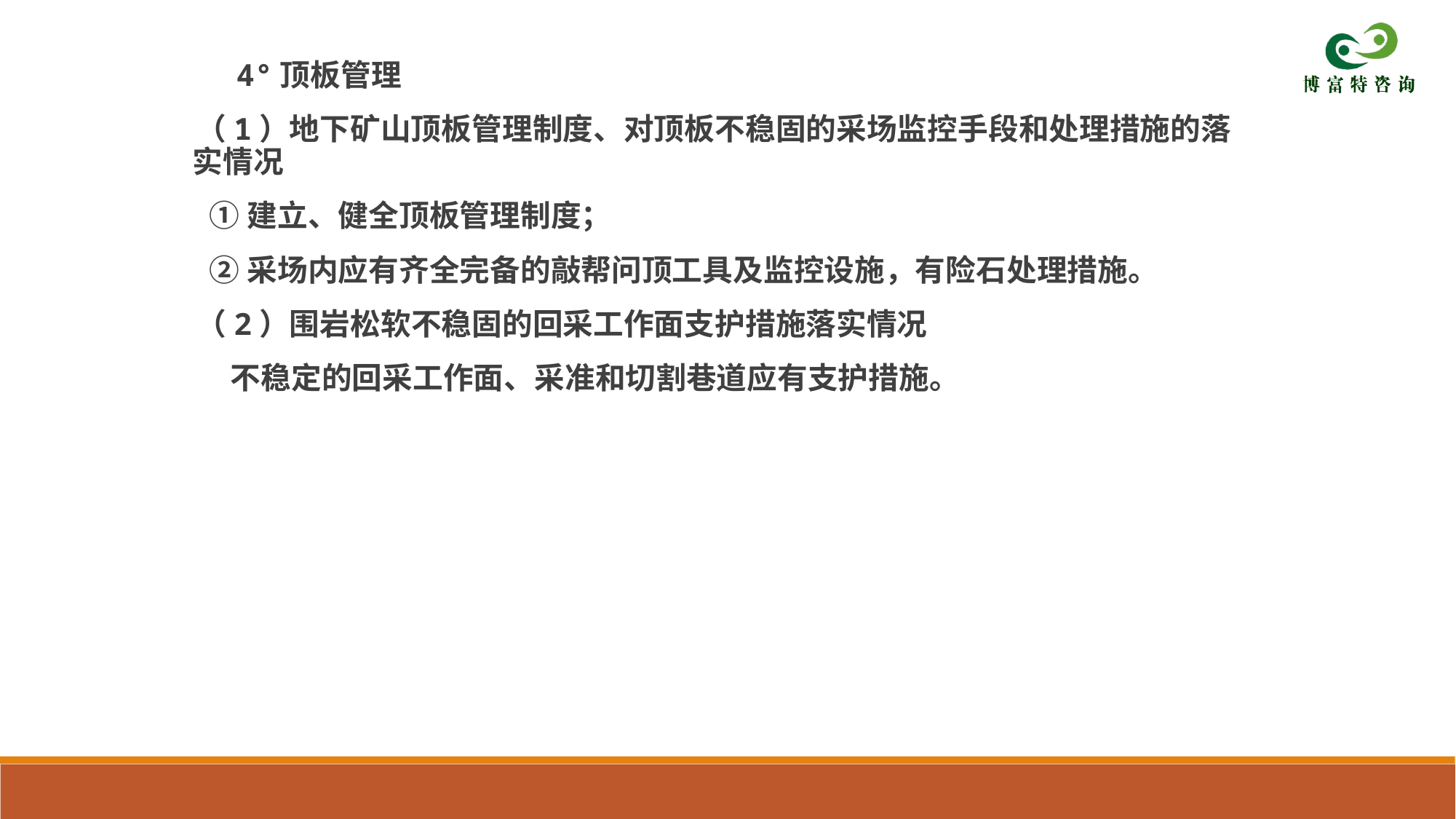

4°顶板管理
 （1）地下矿山顶板管理制度、对顶板不稳固的采场监控手段和处理措施的落实情况
    ①建立、健全顶板管理制度；
    ②采场内应有齐全完备的敲帮问顶工具及监控设施，有险石处理措施。
 （2）围岩松软不稳固的回采工作面支护措施落实情况
      不稳定的回采工作面、采准和切割巷道应有支护措施。